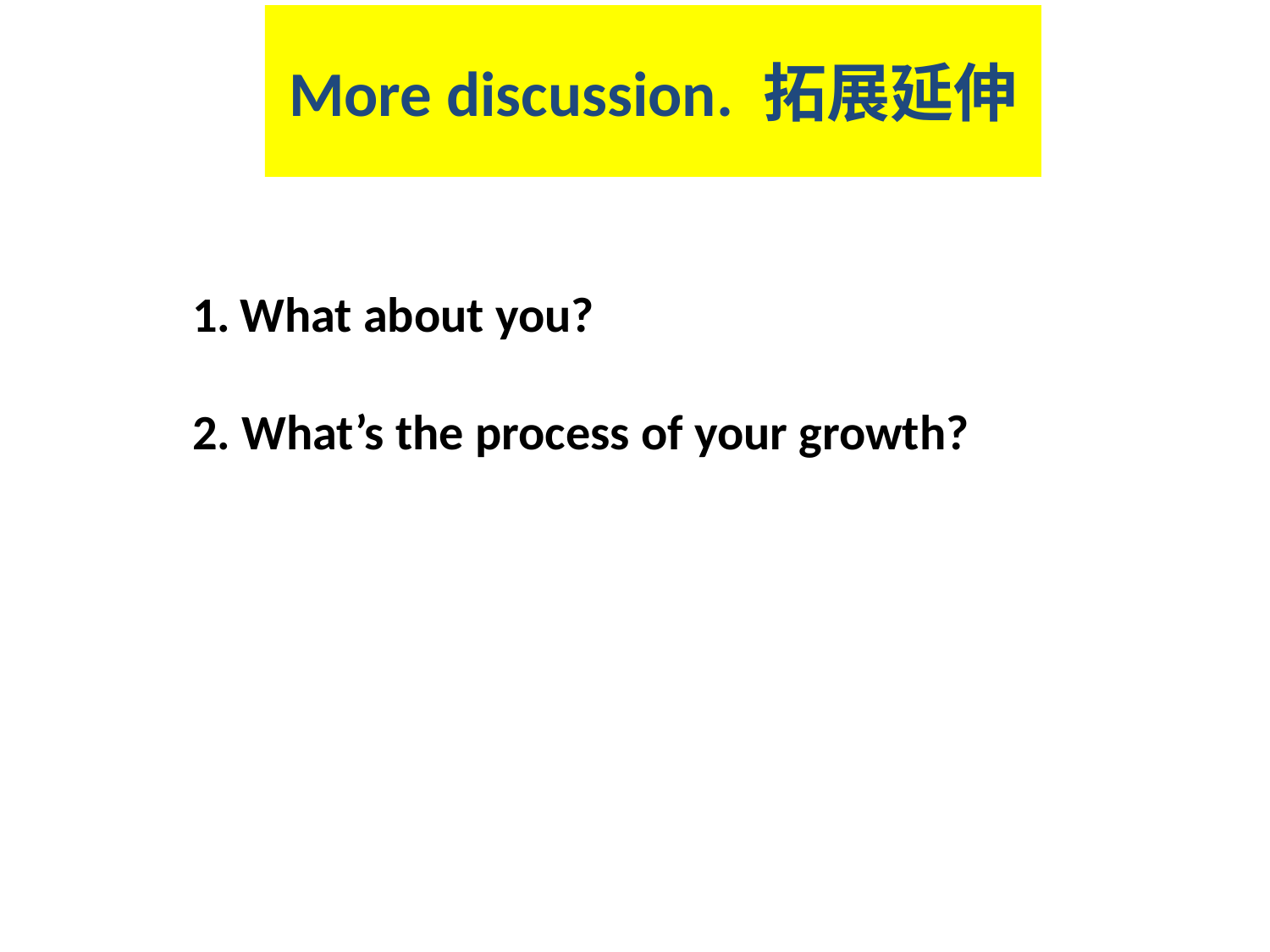

# More discussion. 拓展延伸
What about you?

2. What’s the process of your growth?